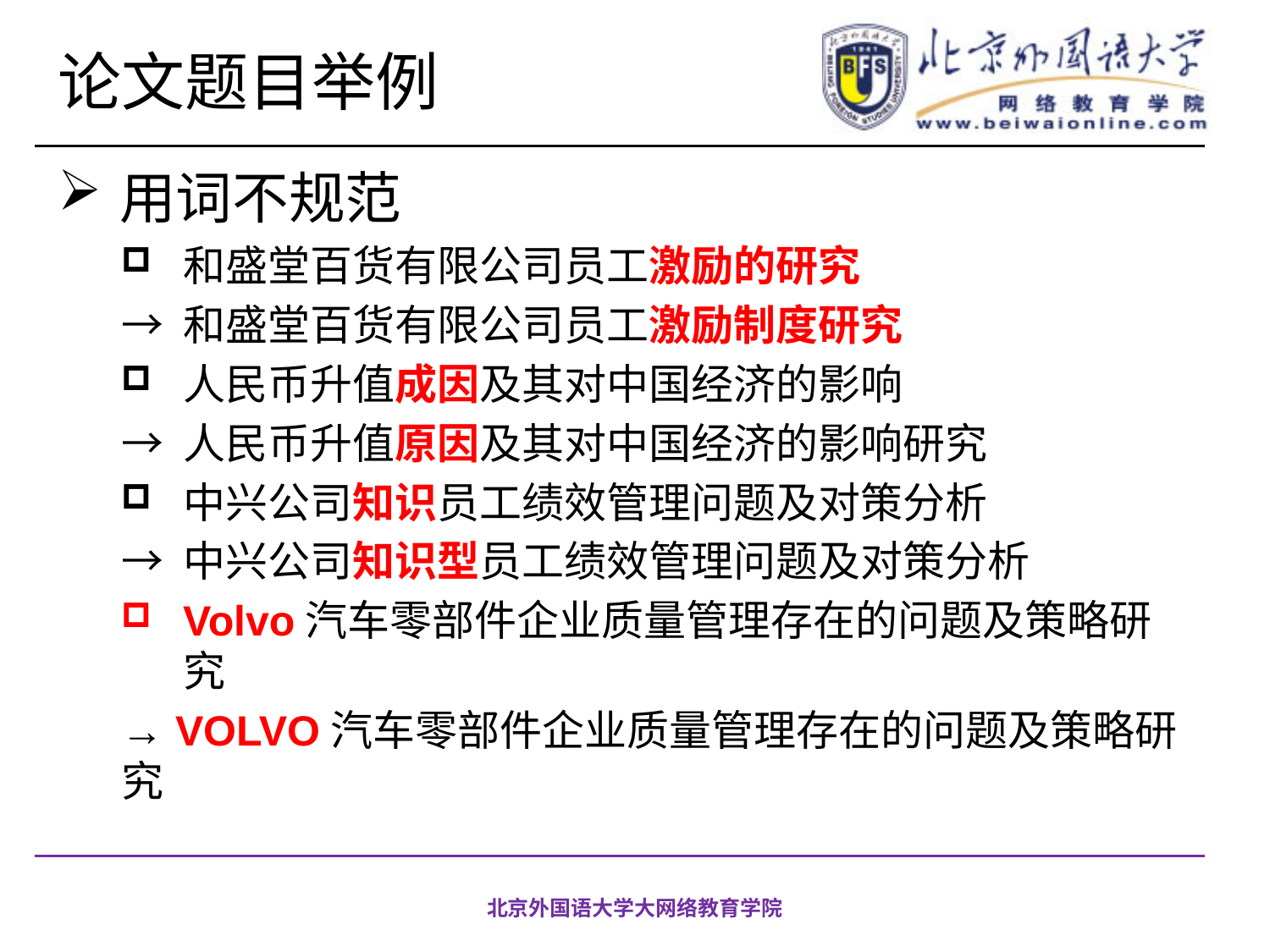

# 论文题目举例
用词不规范
和盛堂百货有限公司员工激励的研究
→ 和盛堂百货有限公司员工激励制度研究
人民币升值成因及其对中国经济的影响
→ 人民币升值原因及其对中国经济的影响研究
中兴公司知识员工绩效管理问题及对策分析
→ 中兴公司知识型员工绩效管理问题及对策分析
Volvo汽车零部件企业质量管理存在的问题及策略研究
→ VOLVO汽车零部件企业质量管理存在的问题及策略研究

北京外国语大学大网络教育学院
21